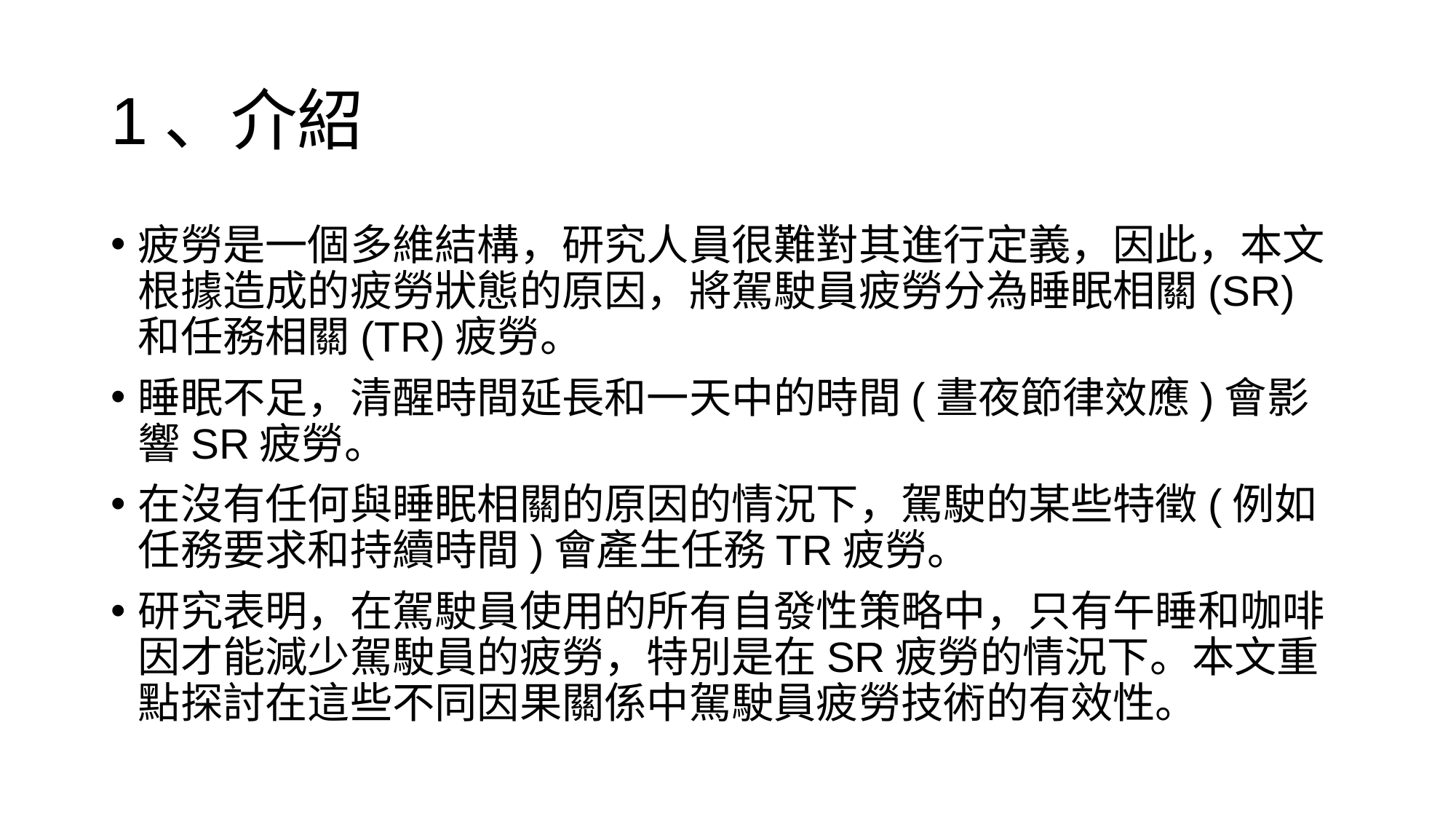

# 1、介紹
疲勞是一個多維結構，研究人員很難對其進行定義，因此，本文根據造成的疲勞狀態的原因，將駕駛員疲勞分為睡眠相關(SR)和任務相關(TR)疲勞。
睡眠不足，清醒時間延長和一天中的時間(晝夜節律效應)會影響SR疲勞。
在沒有任何與睡眠相關的原因的情況下，駕駛的某些特徵(例如任務要求和持續時間)會產生任務TR疲勞。
研究表明，在駕駛員使用的所有自發性策略中，只有午睡和咖啡因才能減少駕駛員的疲勞，特別是在SR疲勞的情況下。本文重點探討在這些不同因果關係中駕駛員疲勞技術的有效性。